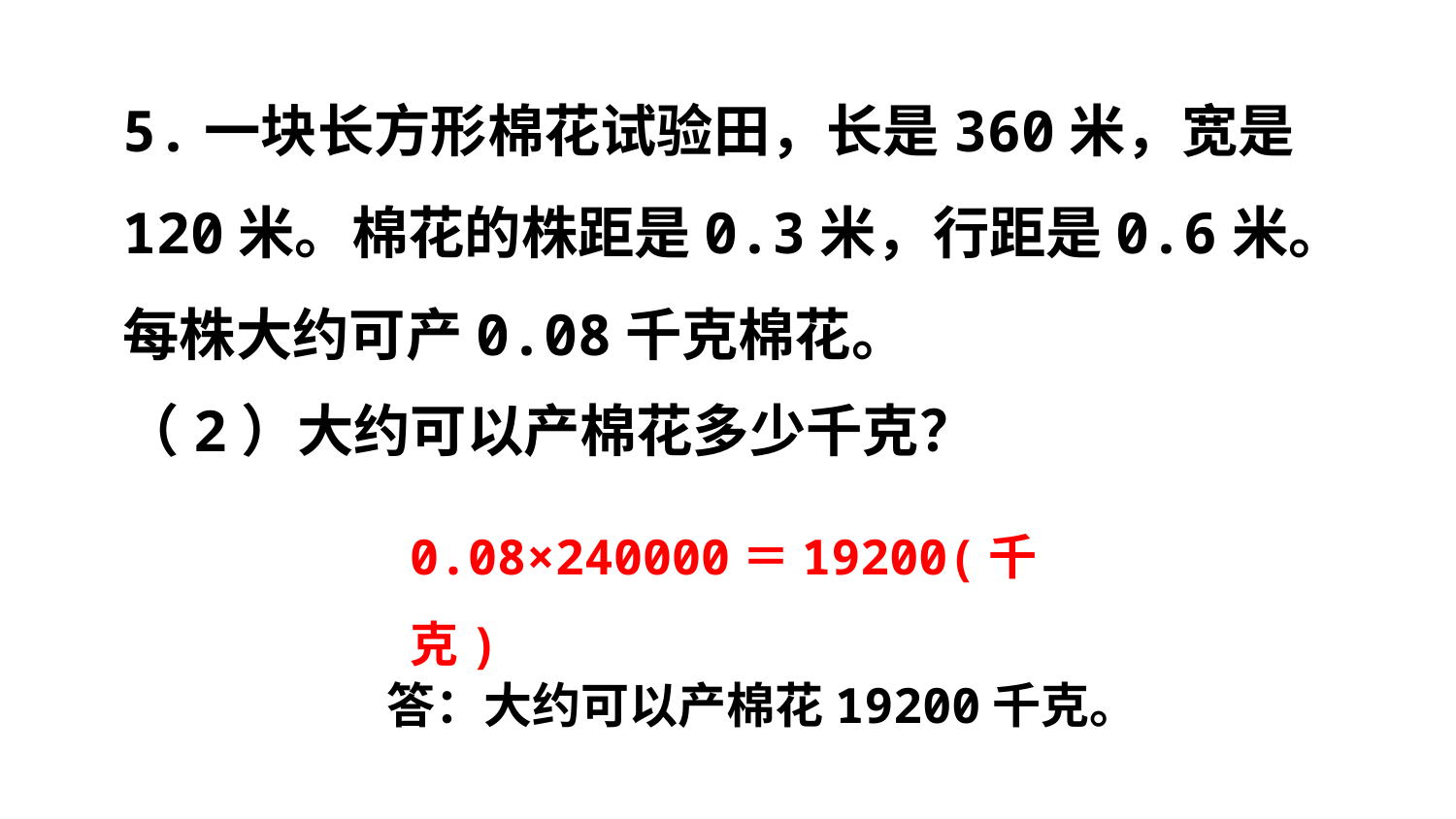

5.一块长方形棉花试验田，长是360米，宽是120米。棉花的株距是0.3米，行距是0.6米。每株大约可产0.08千克棉花。
（2）大约可以产棉花多少千克？
0.08×240000＝19200(千克)
答：大约可以产棉花19200千克。